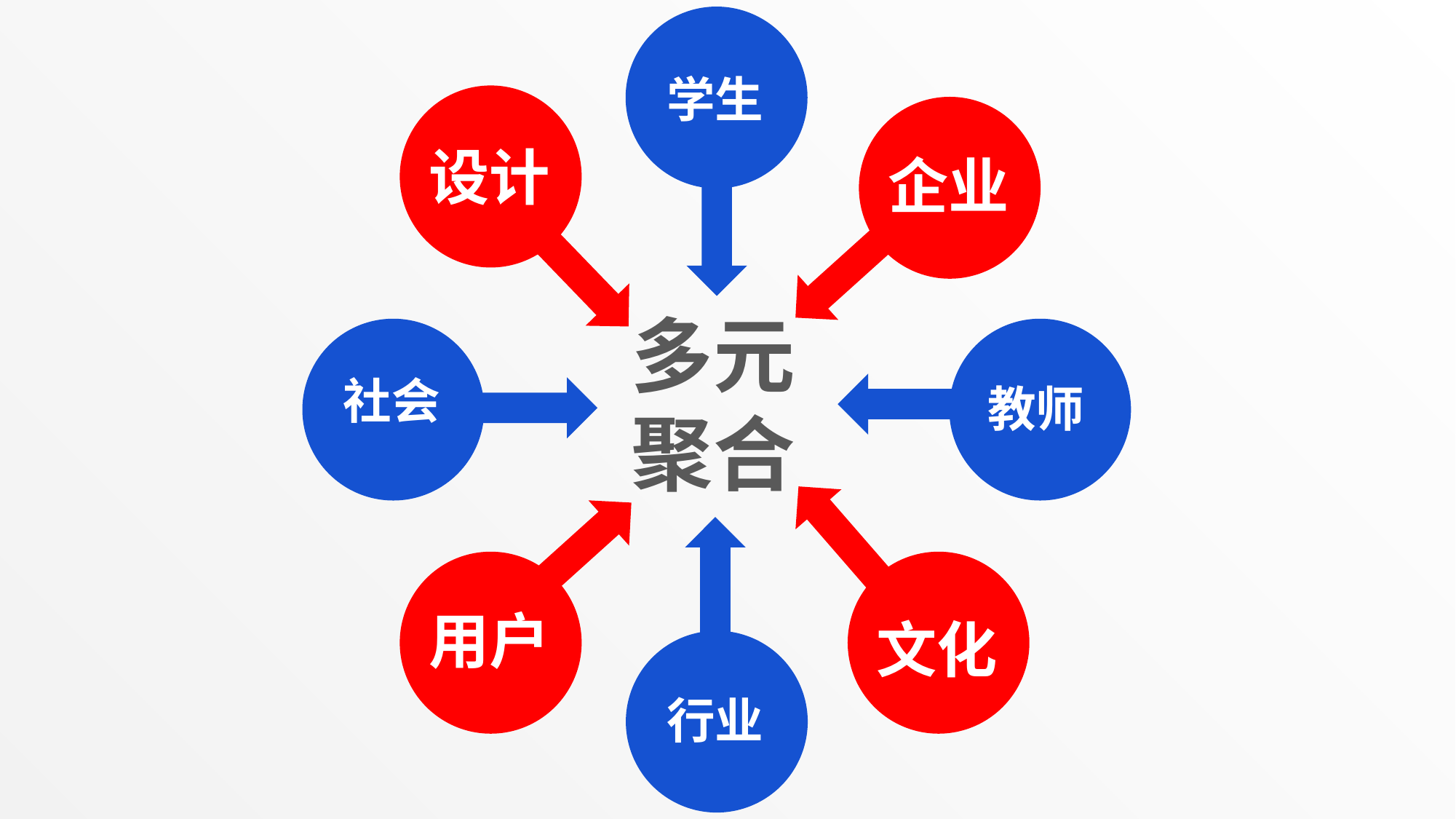

学生

设计
企业

多元
聚合

社会
教师

用户
文化

行业